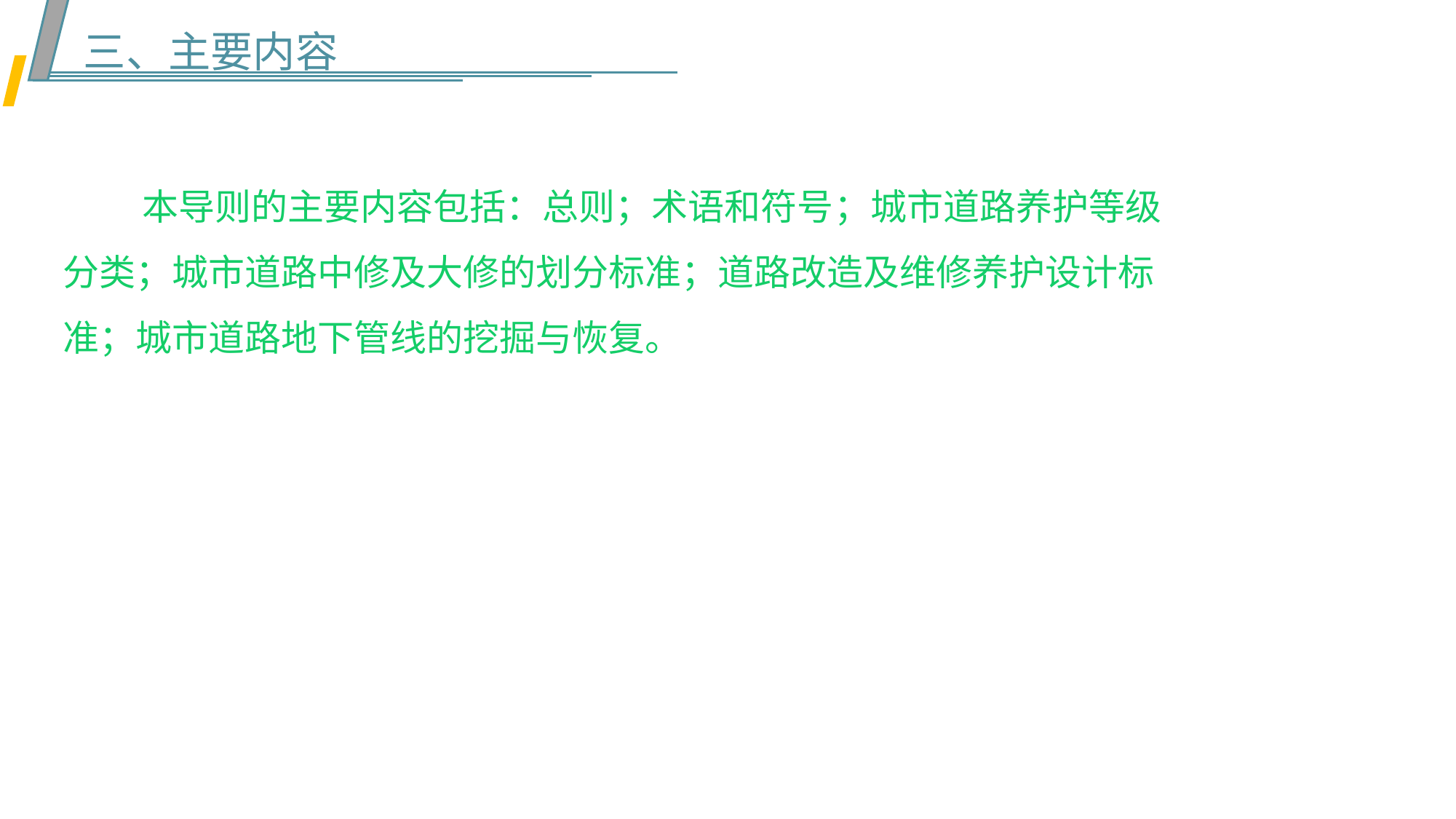

三、主要内容
  本导则的主要内容包括：总则；术语和符号；城市道路养护等级分类；城市道路中修及大修的划分标准；道路改造及维修养护设计标准；城市道路地下管线的挖掘与恢复。